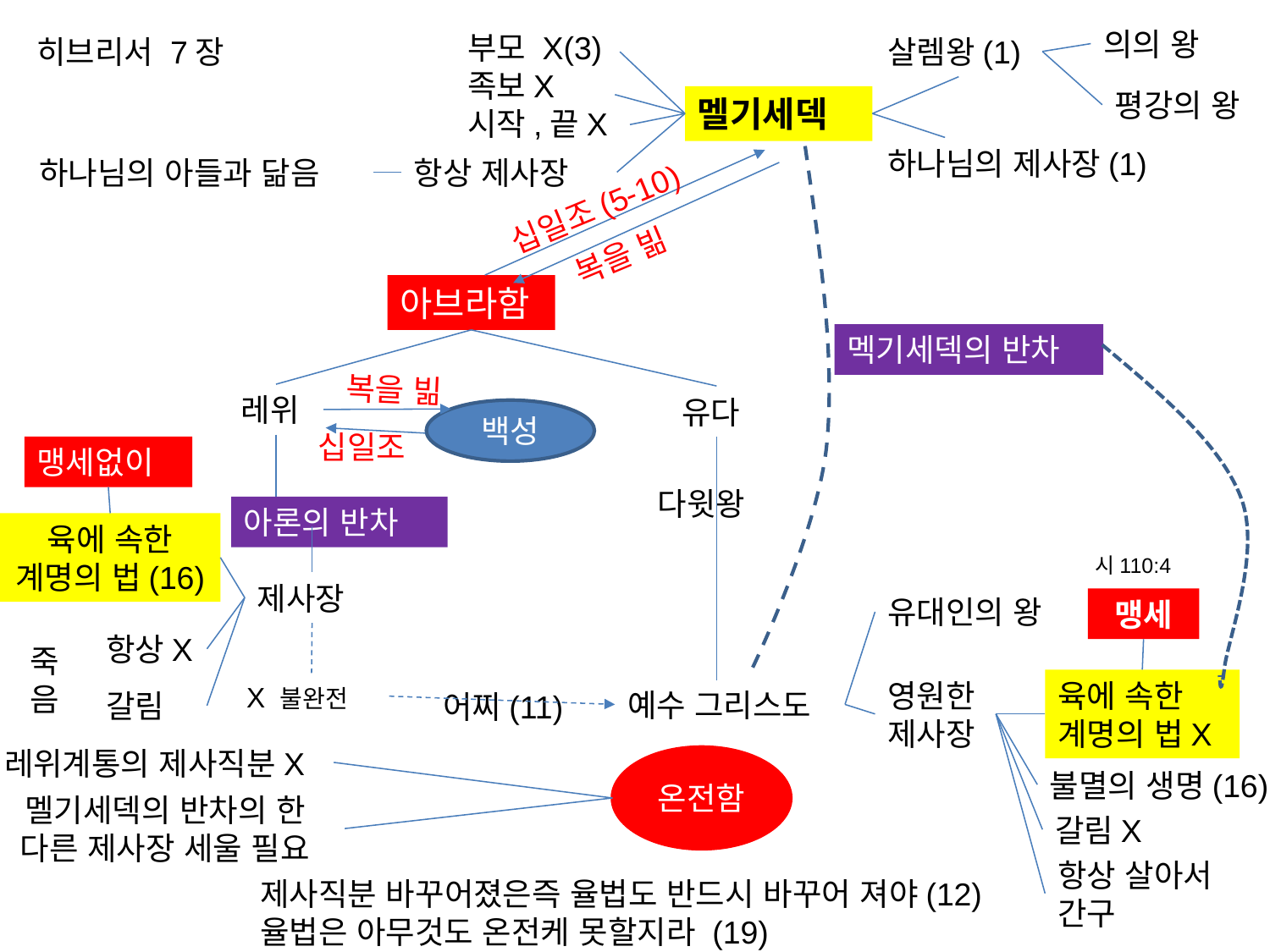

의의 왕
부모 X(3)
족보X
시작,끝X
히브리서 7장
살렘왕(1)
평강의 왕
멜기세덱
하나님의 제사장(1)

하나님의 아들과 닮음
항상 제사장
십일조(5-10)
복을 빎
아브라함
멕기세덱의 반차

복을 빎
레위
유다
백성
십일조
맹세없이
다윗왕
아론의 반차
육에 속한
계명의 법(16)
시110:4
제사장
유대인의 왕
맹세
항상X
죽음
영원한제사장
육에 속한
계명의 법X
X 불완전
예수 그리스도
갈림
어찌(11)
레위계통의 제사직분X
온전함
불멸의 생명(16)
멜기세덱의 반차의 한 다른 제사장 세울 필요
갈림X
항상 살아서 간구
제사직분 바꾸어졌은즉 율법도 반드시 바꾸어 져야(12)
율법은 아무것도 온전케 못할지라 (19)